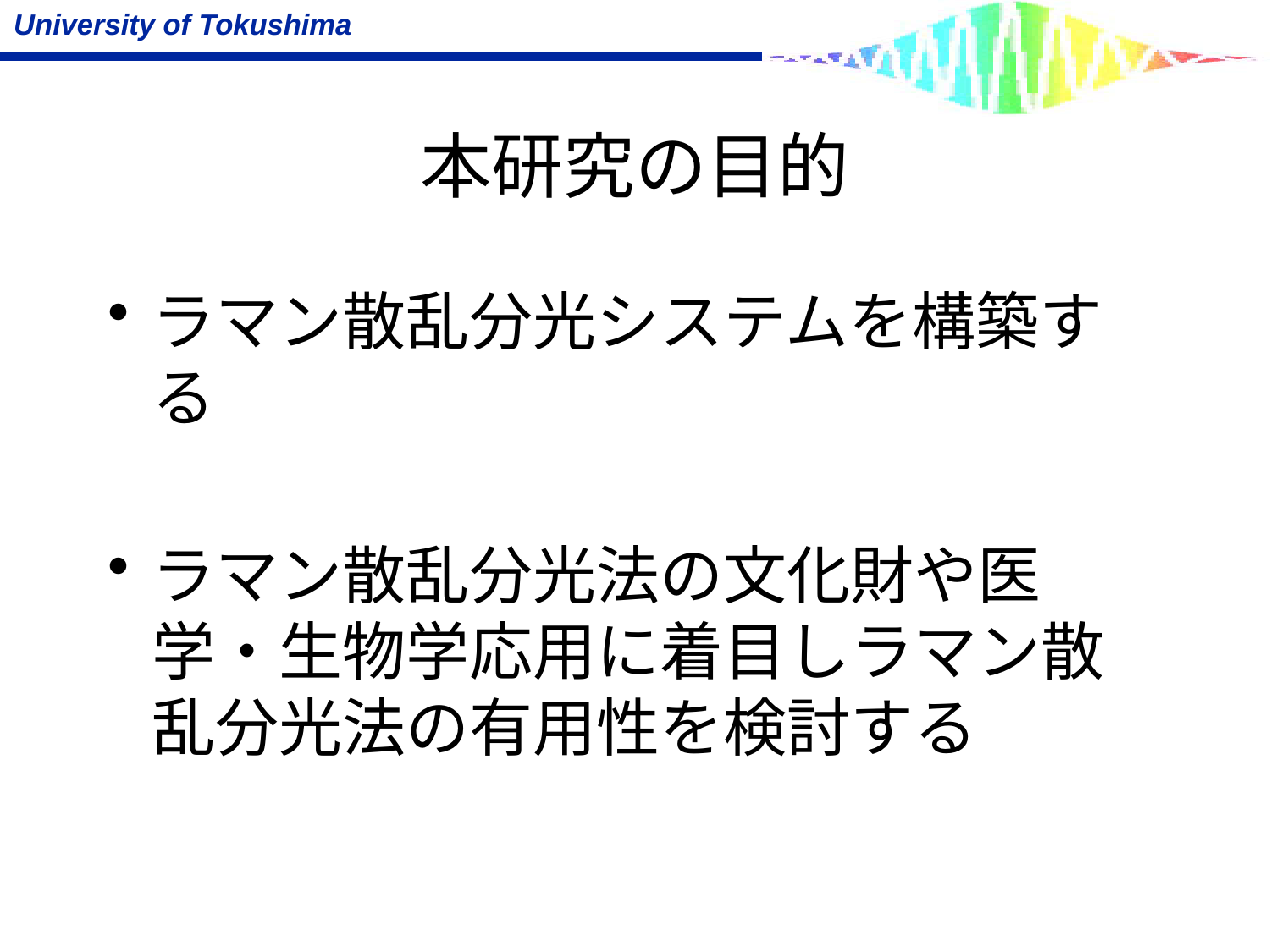

# 本研究の目的
ラマン散乱分光システムを構築する

ラマン散乱分光法の文化財や医学・生物学応用に着目しラマン散乱分光法の有用性を検討する